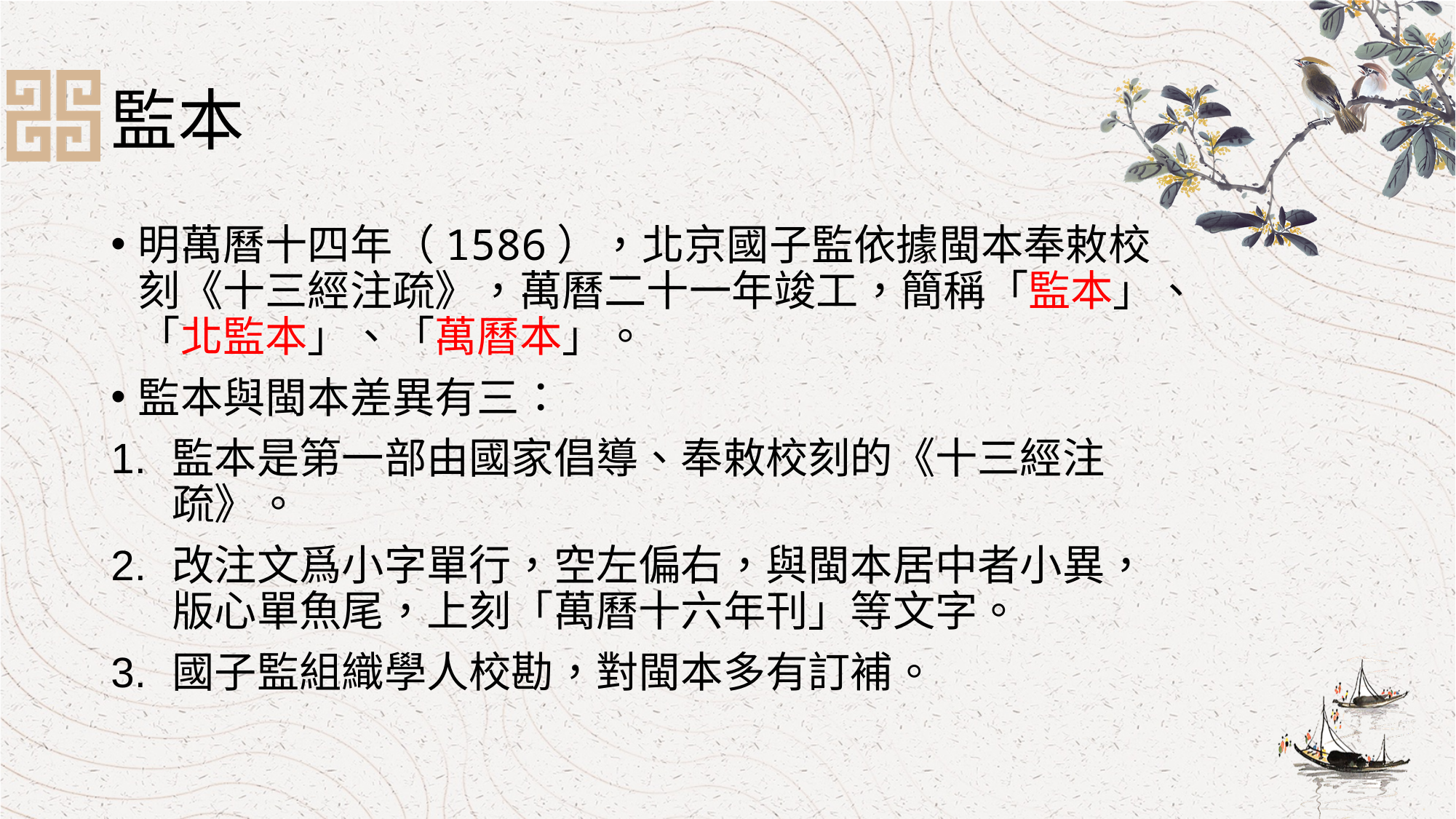

# 監本
明萬曆十四年（1586），北京國子監依據閩本奉敕校刻《十三經注疏》，萬曆二十一年竣工，簡稱「監本」、「北監本」、「萬曆本」。
監本與閩本差異有三：
監本是第一部由國家倡導、奉敕校刻的《十三經注疏》。
改注文爲小字單行，空左偏右，與閩本居中者小異，版心單魚尾，上刻「萬曆十六年刊」等文字。
國子監組織學人校勘，對閩本多有訂補。